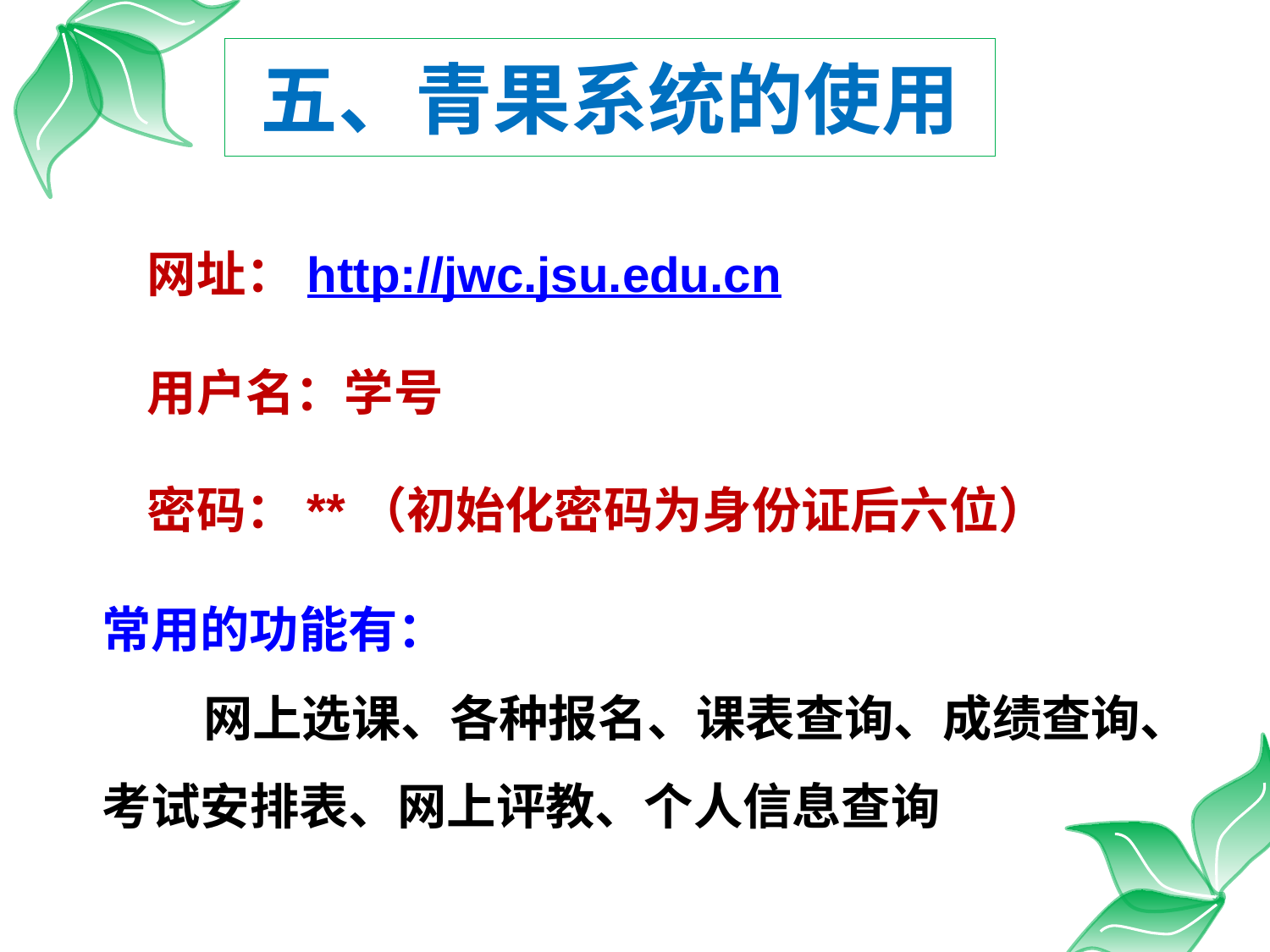

五、青果系统的使用

   网址：http://jwc.jsu.edu.cn

   用户名：学号

   密码：**（初始化密码为身份证后六位）

常用的功能有：
        网上选课、各种报名、课表查询、成绩查询、考试安排表、网上评教、个人信息查询